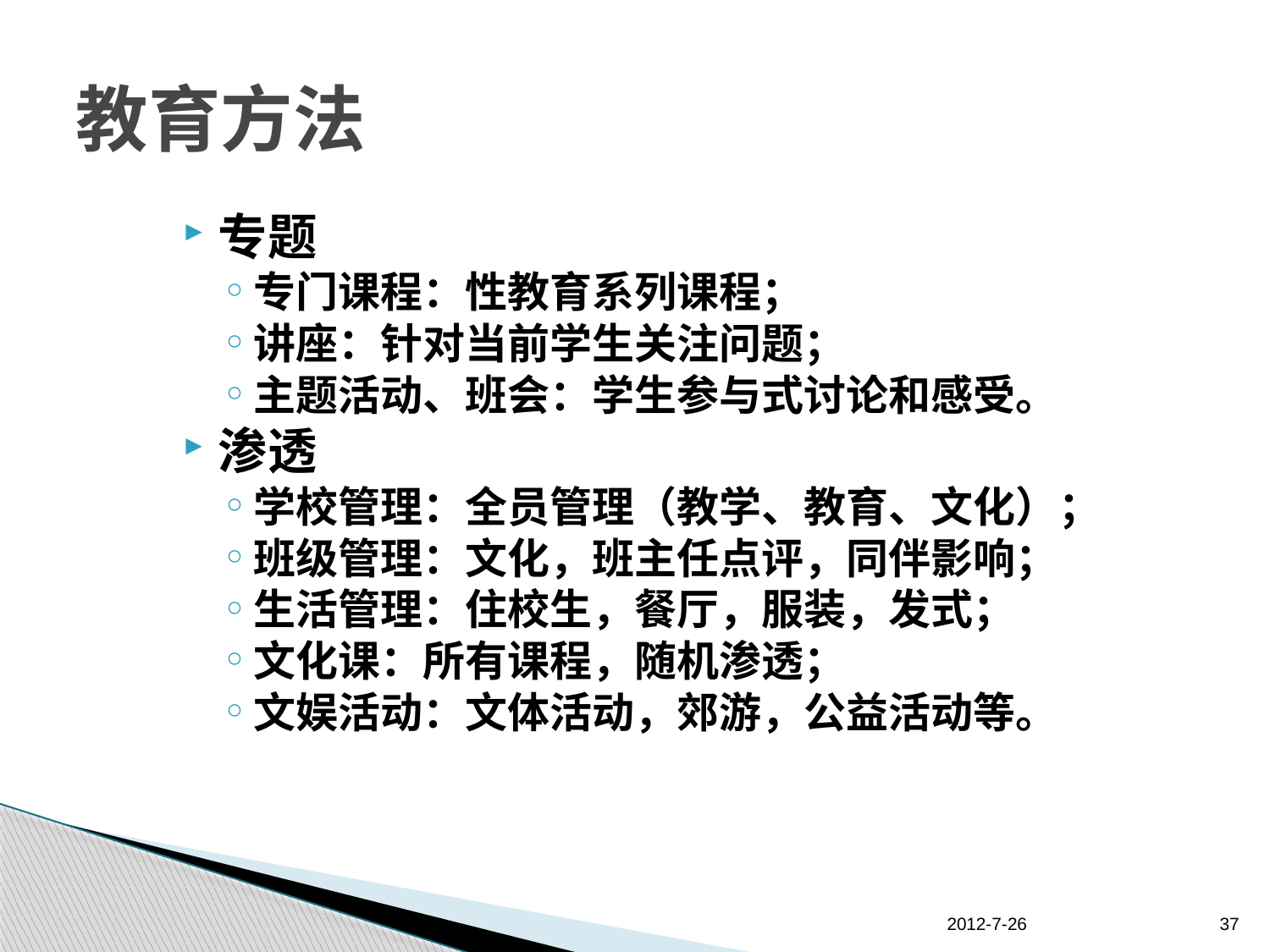

# 教育方法
专题
专门课程：性教育系列课程；
讲座：针对当前学生关注问题；
主题活动、班会：学生参与式讨论和感受。
渗透
学校管理：全员管理（教学、教育、文化）；
班级管理：文化，班主任点评，同伴影响；
生活管理：住校生，餐厅，服装，发式；
文化课：所有课程，随机渗透；
文娱活动：文体活动，郊游，公益活动等。

2012-7-26
37